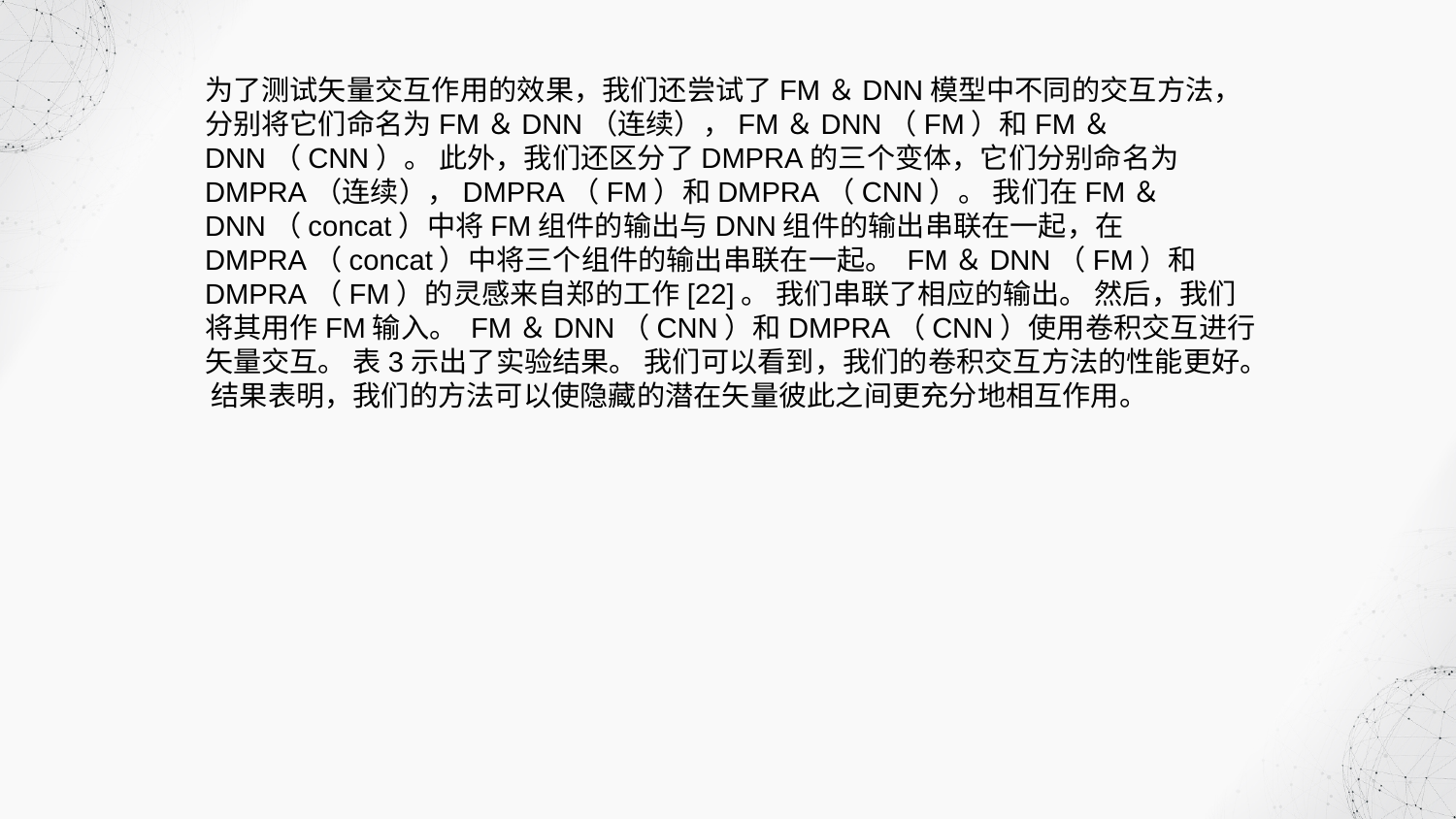

为了测试矢量交互作用的效果，我们还尝试了FM＆DNN模型中不同的交互方法，分别将它们命名为FM＆DNN（连续），FM＆DNN（FM）和FM＆DNN（CNN）。 此外，我们还区分了DMPRA的三个变体，它们分别命名为DMPRA（连续），DMPRA（FM）和DMPRA（CNN）。 我们在FM＆DNN（concat）中将FM组件的输出与DNN组件的输出串联在一起，在DMPRA（concat）中将三个组件的输出串联在一起。 FM＆DNN（FM）和DMPRA（FM）的灵感来自郑的工作[22]。 我们串联了相应的输出。 然后，我们将其用作FM输入。 FM＆DNN（CNN）和DMPRA（CNN）使用卷积交互进行矢量交互。 表3示出了实验结果。 我们可以看到，我们的卷积交互方法的性能更好。 结果表明，我们的方法可以使隐藏的潜在矢量彼此之间更充分地相互作用。